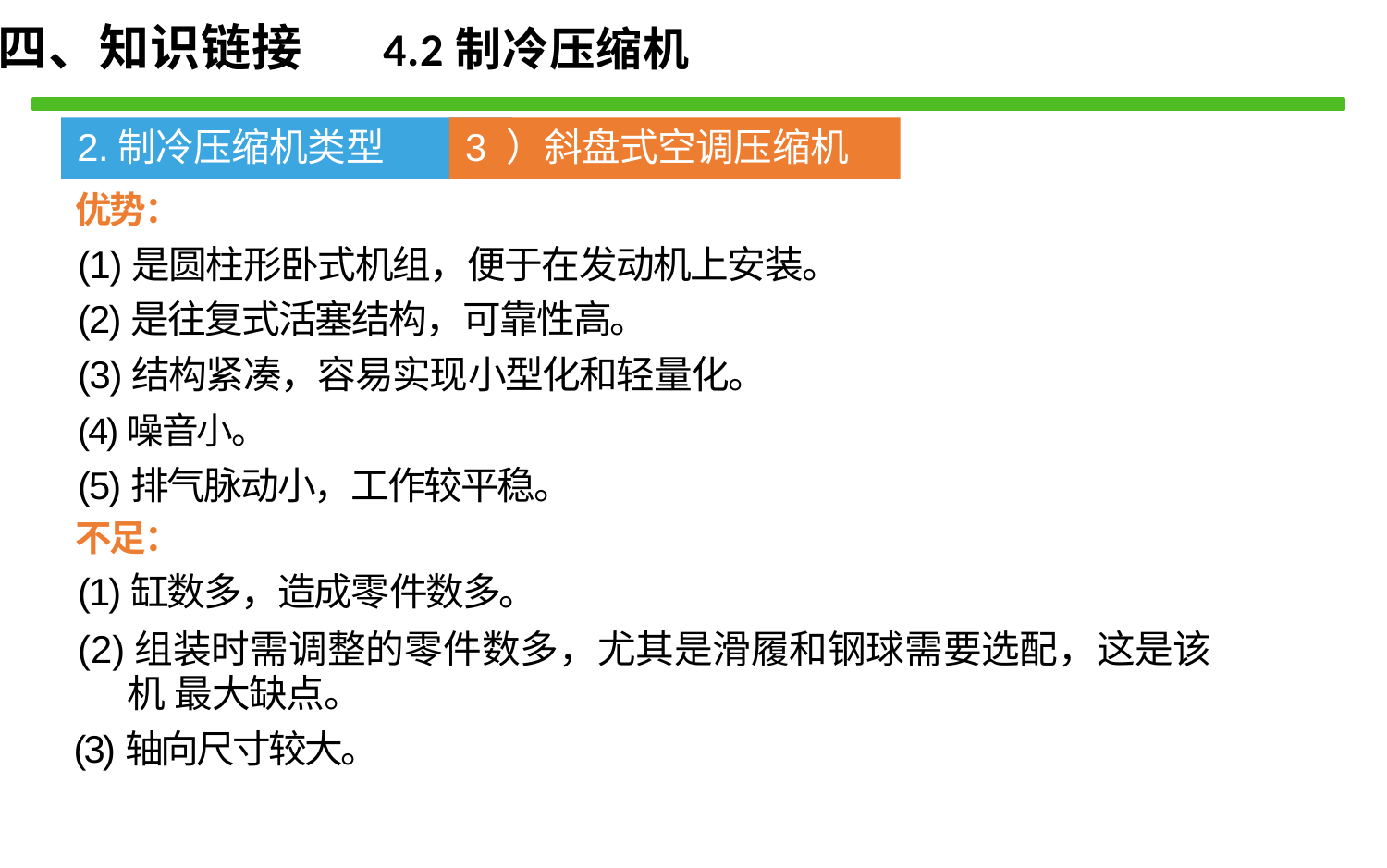

四、知识链接     4.2制冷压缩机

2.制冷压缩机类型         3 ）斜盘式空调压缩机

优势：
(1)是圆柱形卧式机组，便于在发动机上安装。
(2)是往复式活塞结构，可靠性高。
(3)结构紧凑，容易实现小型化和轻量化。
(4)噪音小。
(5)排气脉动小，工作较平稳。
不足：
(1)缸数多，造成零件数多。
(2)组装时需调整的零件数多，尤其是滑履和钢球需要选配，这是该机 最大缺点。

(3)轴向尺寸较大。